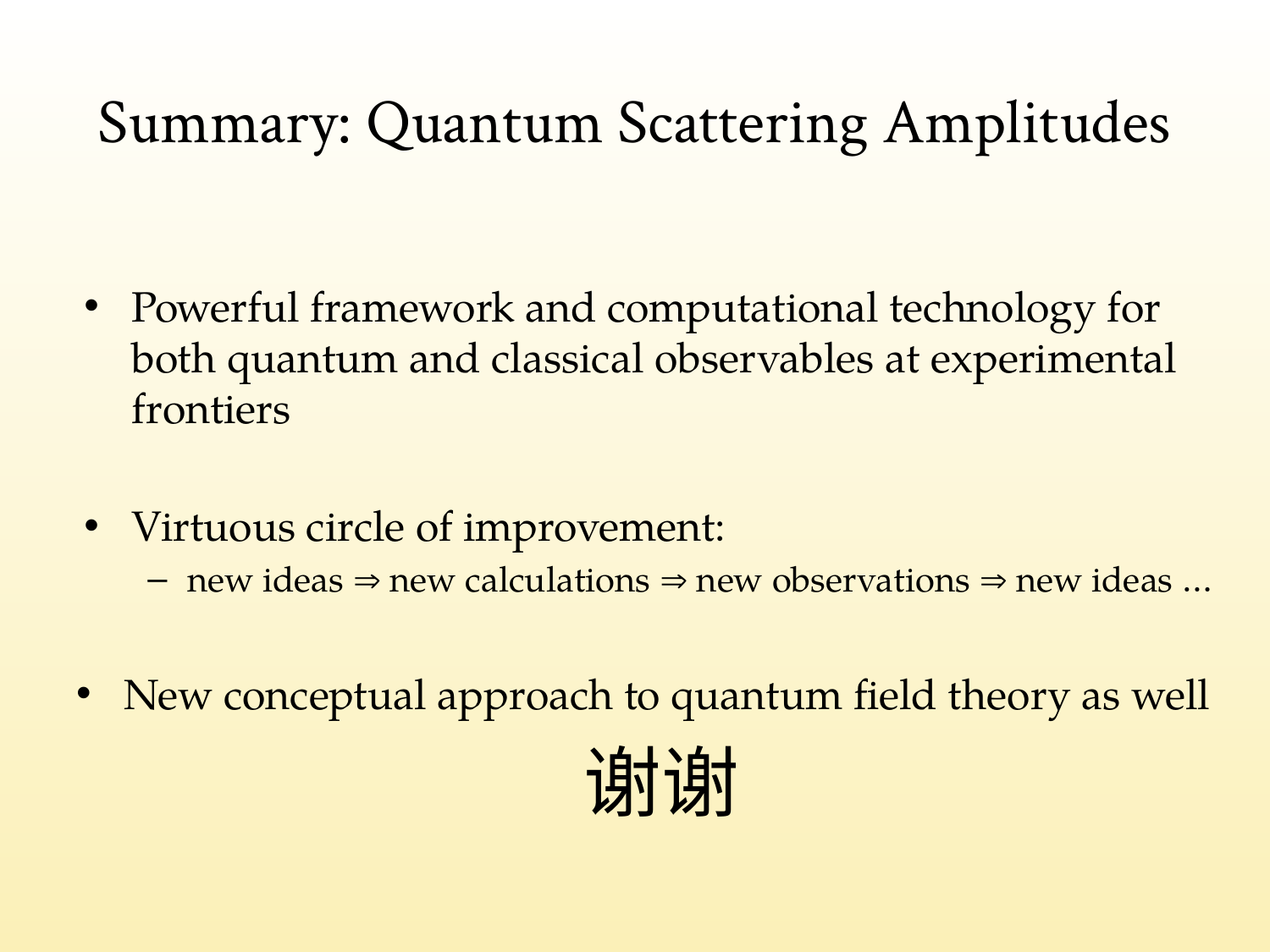

# Summary: Quantum Scattering Amplitudes

Powerful framework and computational technology for both quantum and classical observables at experimental frontiers

Virtuous circle of improvement:
new ideas ⇒ new calculations ⇒ new observations ⇒ new ideas …

New conceptual approach to quantum field theory as well
谢谢